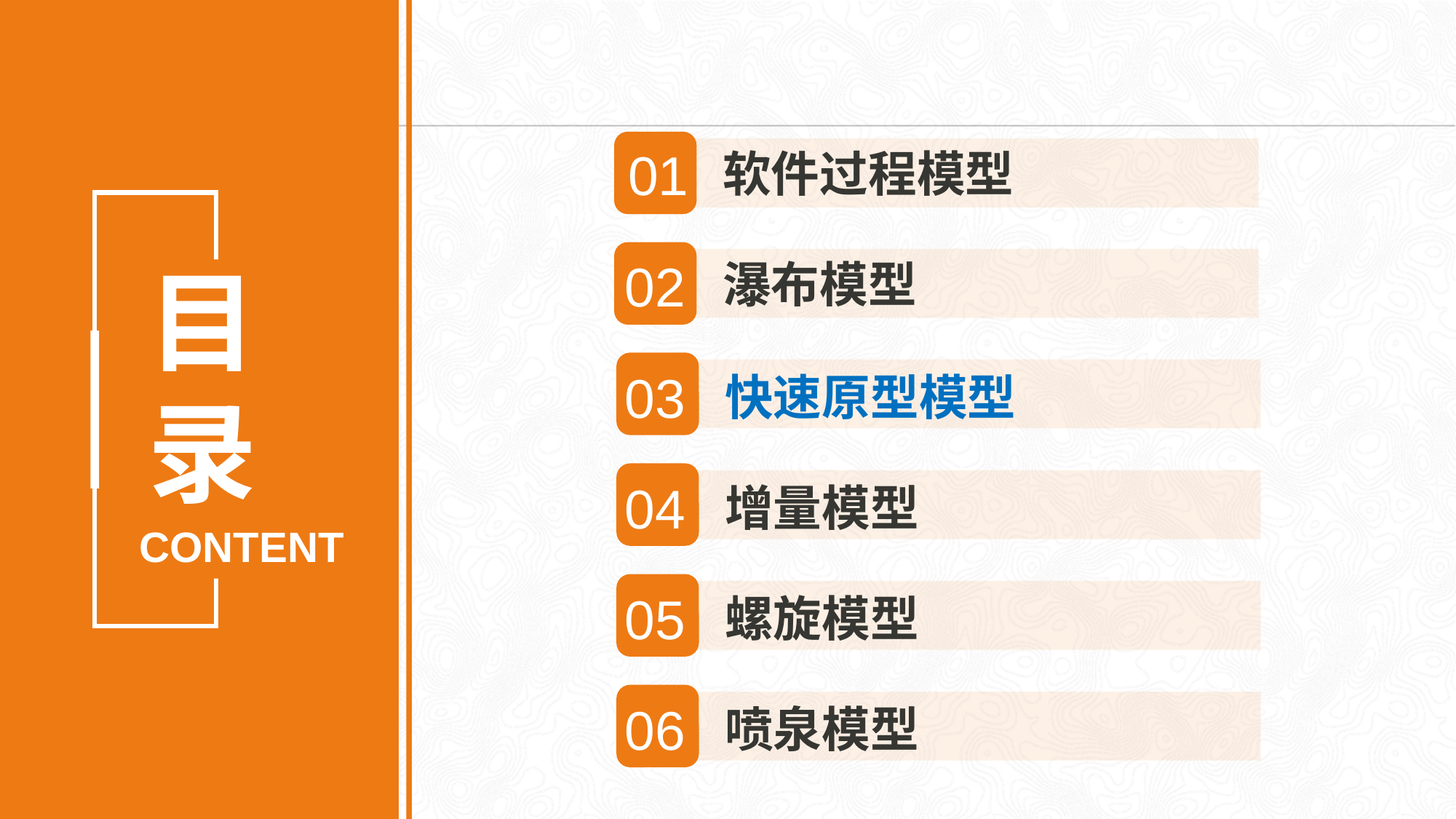

01
软件过程模型

02
瀑布模型

目录
CONTENT

03

快速原型模型

04

增量模型

05

螺旋模型

06

喷泉模型